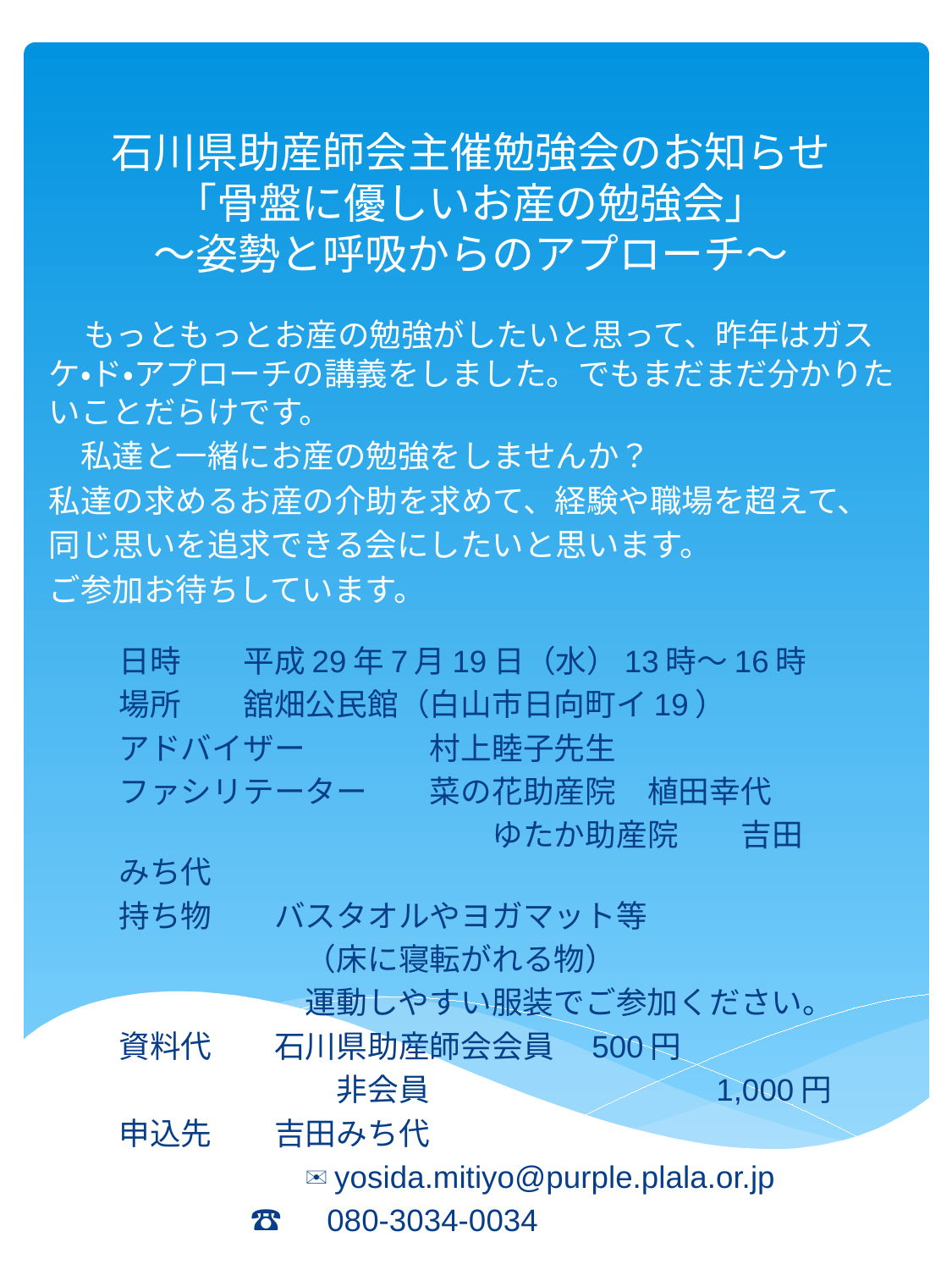

# 石川県助産師会主催勉強会のお知らせ 「骨盤に優しいお産の勉強会」 ～姿勢と呼吸からのアプローチ～
　もっともっとお産の勉強がしたいと思って、昨年はガスケ・ド・アプローチの講義をしました。でもまだまだ分かりたいことだらけです。
　私達と一緒にお産の勉強をしませんか？
私達の求めるお産の介助を求めて、経験や職場を超えて、
同じ思いを追求できる会にしたいと思います。
ご参加お待ちしています。

日時　　平成29年7月19日（水）13時～16時
場所　　舘畑公民館（白山市日向町イ19）
アドバイザー　　　　村上睦子先生
ファシリテーター　　菜の花助産院　植田幸代
　　　　　　　　　　　　ゆたか助産院　　吉田みち代
持ち物　　バスタオルやヨガマット等
　　　　　　（床に寝転がれる物）
　　　　　　運動しやすい服装でご参加ください。
資料代　　石川県助産師会会員　500円
　　　　　　　非会員　　　　　　　　　1,000円
申込先　　吉田みち代
　　　　　　✉yosida.mitiyo@purple.plala.or.jp
                   ☎　080-3034-0034